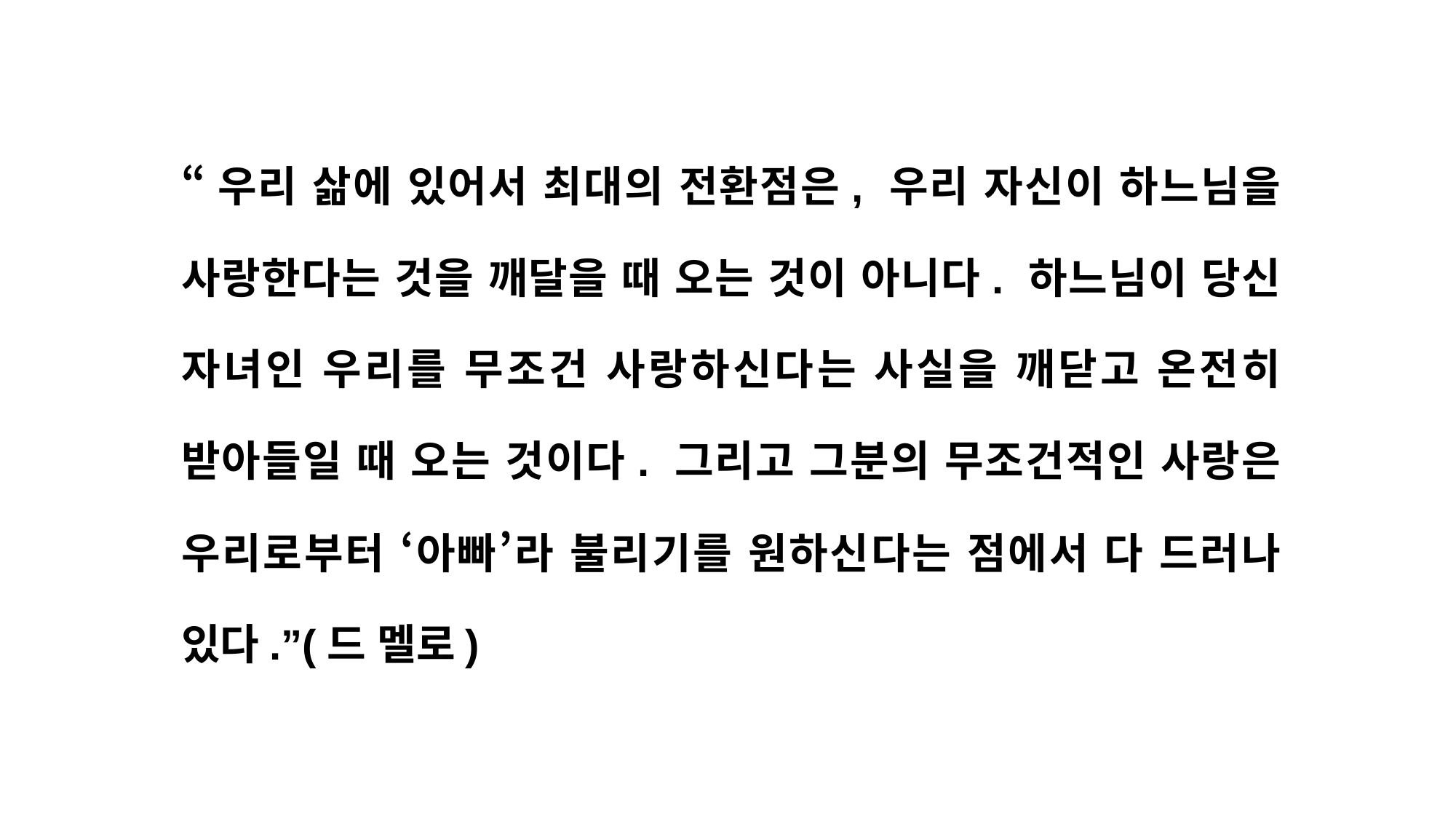

“우리 삶에 있어서 최대의 전환점은, 우리 자신이 하느님을 사랑한다는 것을 깨달을 때 오는 것이 아니다. 하느님이 당신 자녀인 우리를 무조건 사랑하신다는 사실을 깨닫고 온전히 받아들일 때 오는 것이다. 그리고 그분의 무조건적인 사랑은 우리로부터 ‘아빠’라 불리기를 원하신다는 점에서 다 드러나 있다.”(드 멜로)